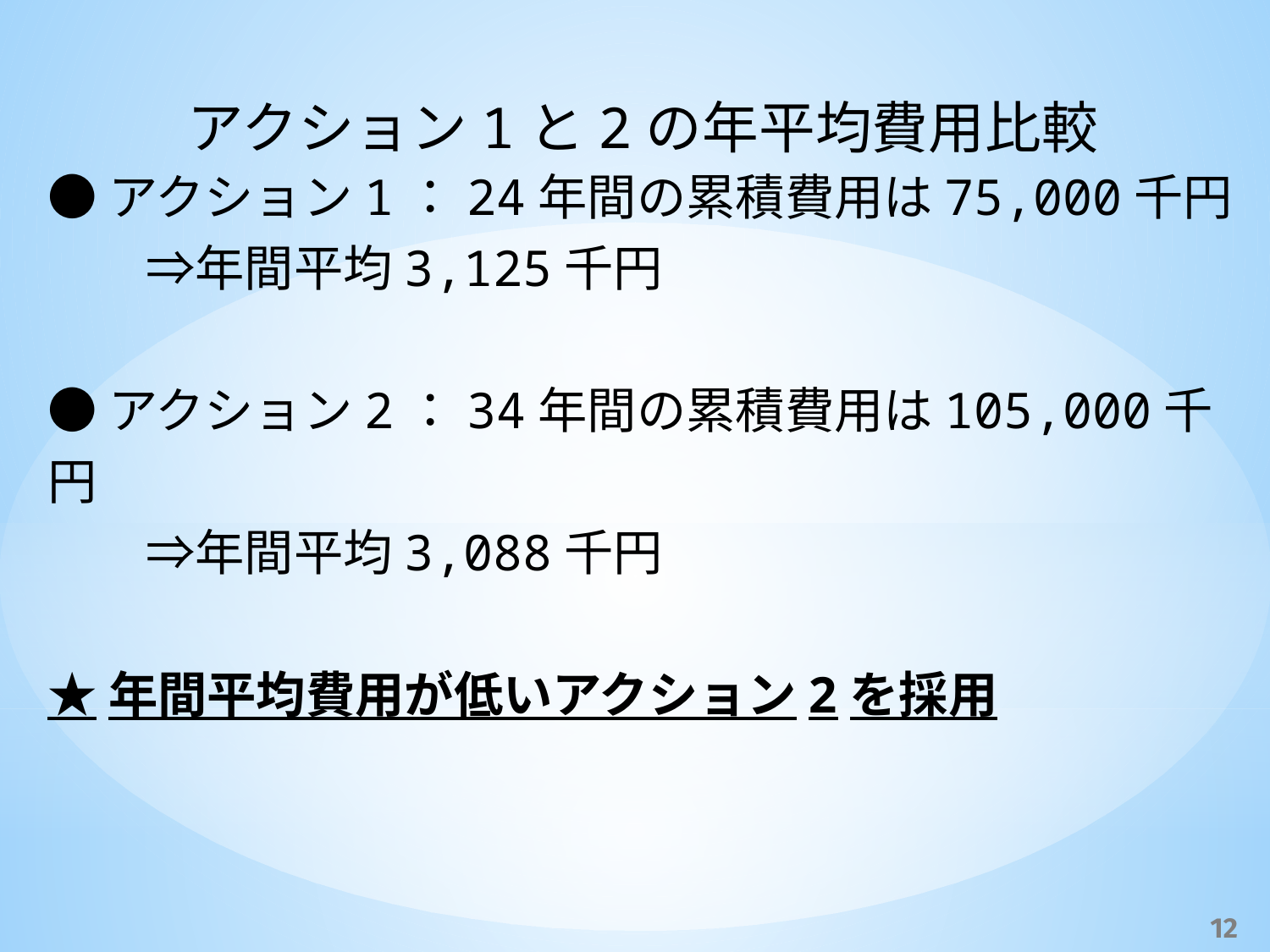

アクション1と2の年平均費用比較
●アクション1：24年間の累積費用は75,000千円
　　⇒年間平均3,125千円

●アクション2：34年間の累積費用は105,000千円
　　⇒年間平均3,088千円

★年間平均費用が低いアクション2を採用
12